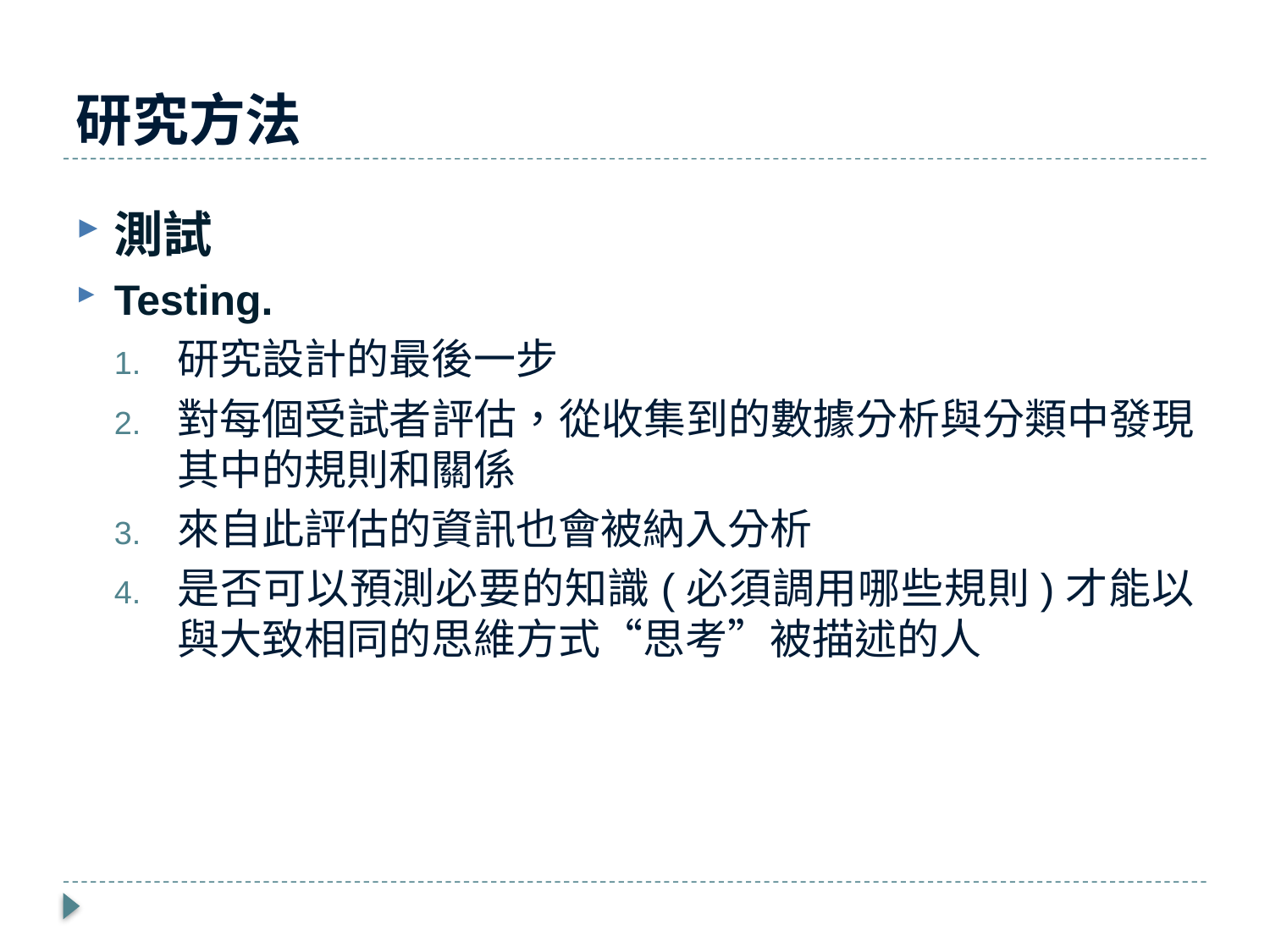

# 研究方法

測試
Testing.
研究設計的最後一步
對每個受試者評估，從收集到的數據分析與分類中發現其中的規則和關係
來自此評估的資訊也會被納入分析
是否可以預測必要的知識(必須調用哪些規則)才能以與大致相同的思維方式“思考”被描述的人